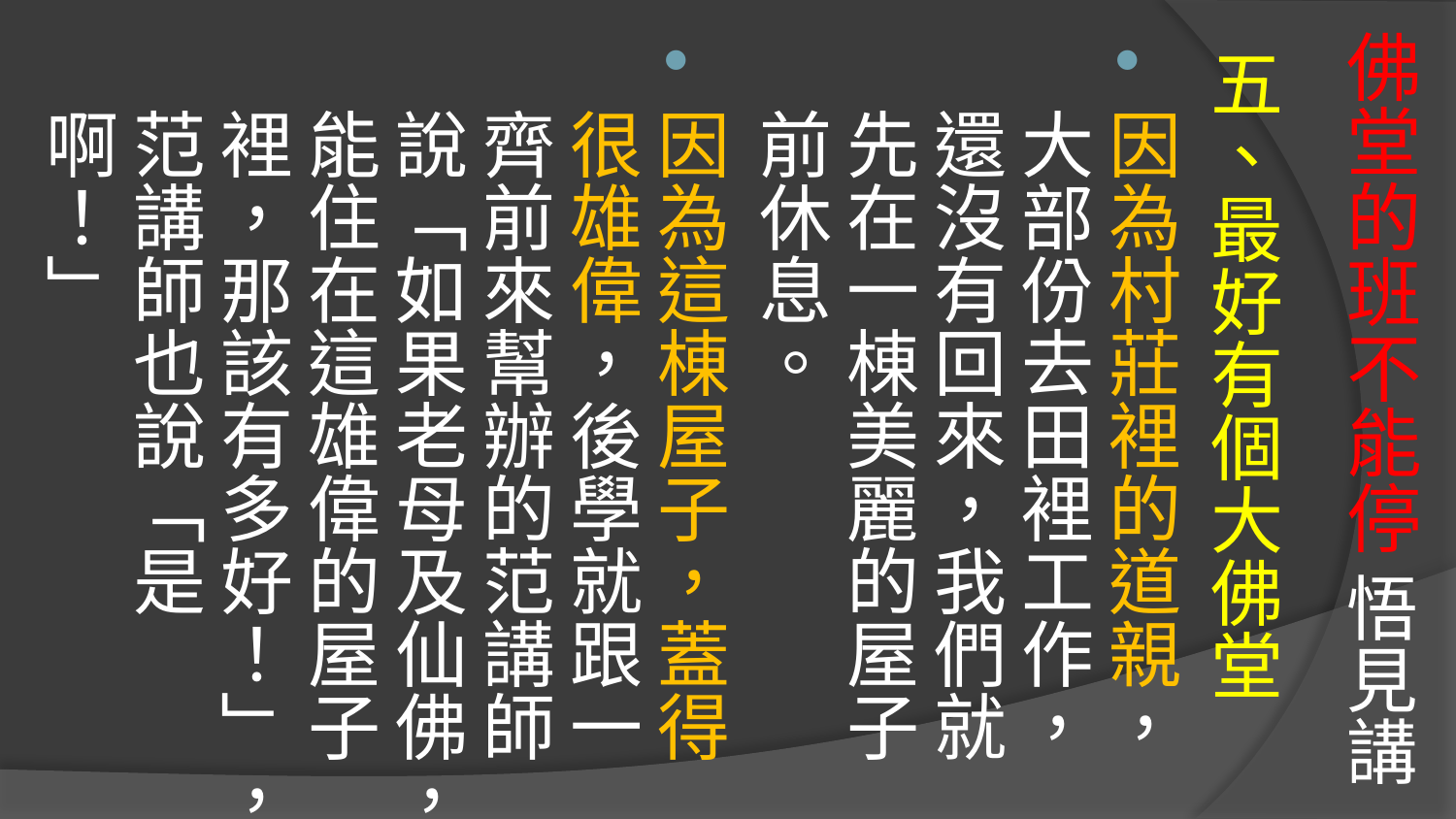

# 佛堂的班不能停 悟見講
五、最好有個大佛堂
因為村莊裡的道親，大部份去田裡工作，還沒有回來，我們就先在一棟美麗的屋子前休息。
因為這棟屋子，蓋得很雄偉，後學就跟一齊前來幫辦的范講師說「如果老母及仙佛，能住在這雄偉的屋子裡，那該有多好！」，范講師也說「是啊！」